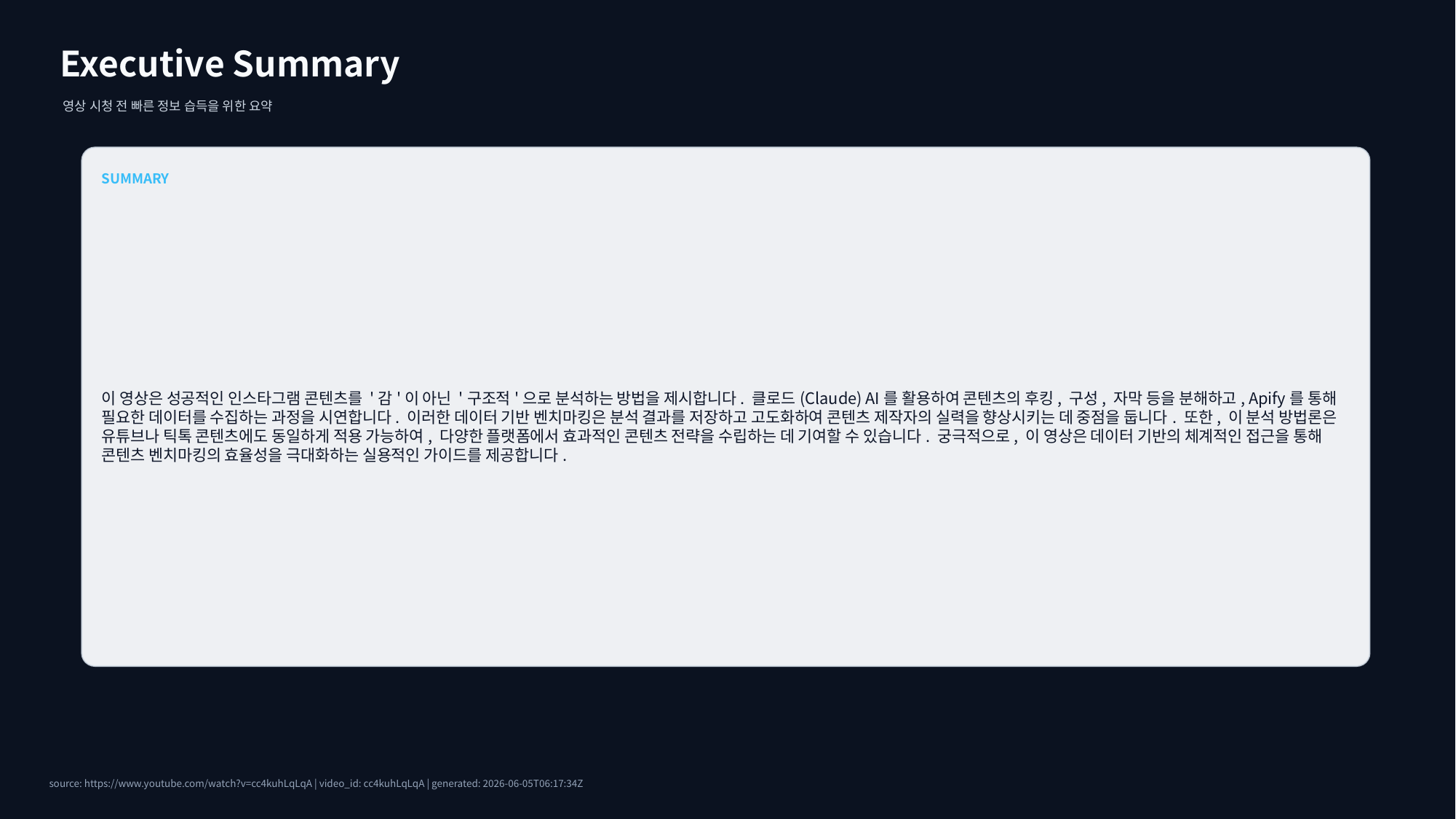

Executive Summary
영상 시청 전 빠른 정보 습득을 위한 요약

SUMMARY
이 영상은 성공적인 인스타그램 콘텐츠를 '감'이 아닌 '구조적'으로 분석하는 방법을 제시합니다. 클로드(Claude) AI를 활용하여 콘텐츠의 후킹, 구성, 자막 등을 분해하고, Apify를 통해 필요한 데이터를 수집하는 과정을 시연합니다. 이러한 데이터 기반 벤치마킹은 분석 결과를 저장하고 고도화하여 콘텐츠 제작자의 실력을 향상시키는 데 중점을 둡니다. 또한, 이 분석 방법론은 유튜브나 틱톡 콘텐츠에도 동일하게 적용 가능하여, 다양한 플랫폼에서 효과적인 콘텐츠 전략을 수립하는 데 기여할 수 있습니다. 궁극적으로, 이 영상은 데이터 기반의 체계적인 접근을 통해 콘텐츠 벤치마킹의 효율성을 극대화하는 실용적인 가이드를 제공합니다.
source: https://www.youtube.com/watch?v=cc4kuhLqLqA | video_id: cc4kuhLqLqA | generated: 2026-06-05T06:17:34Z